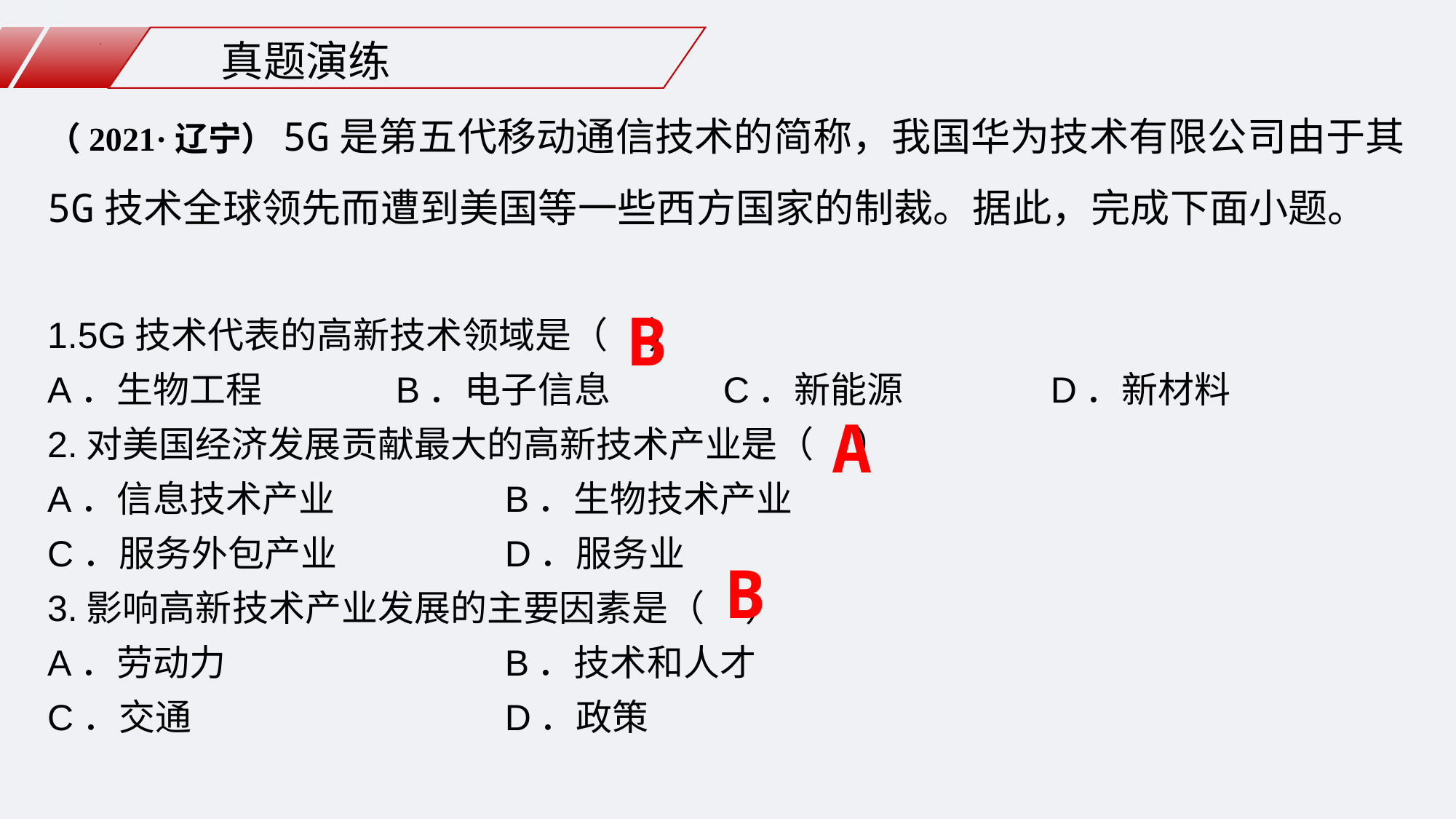

真题演练

（2021·辽宁）5G是第五代移动通信技术的简称，我国华为技术有限公司由于其5G技术全球领先而遭到美国等一些西方国家的制裁。据此，完成下面小题。

1.5G技术代表的高新技术领域是（     ）
A．生物工程		B．电子信息		C．新能源		D．新材料
2.对美国经济发展贡献最大的高新技术产业是（     ）
A．信息技术产业		B．生物技术产业
C．服务外包产业		D．服务业
3.影响高新技术产业发展的主要因素是（     ）
A．劳动力			B．技术和人才
C．交通			D．政策

B
A
B